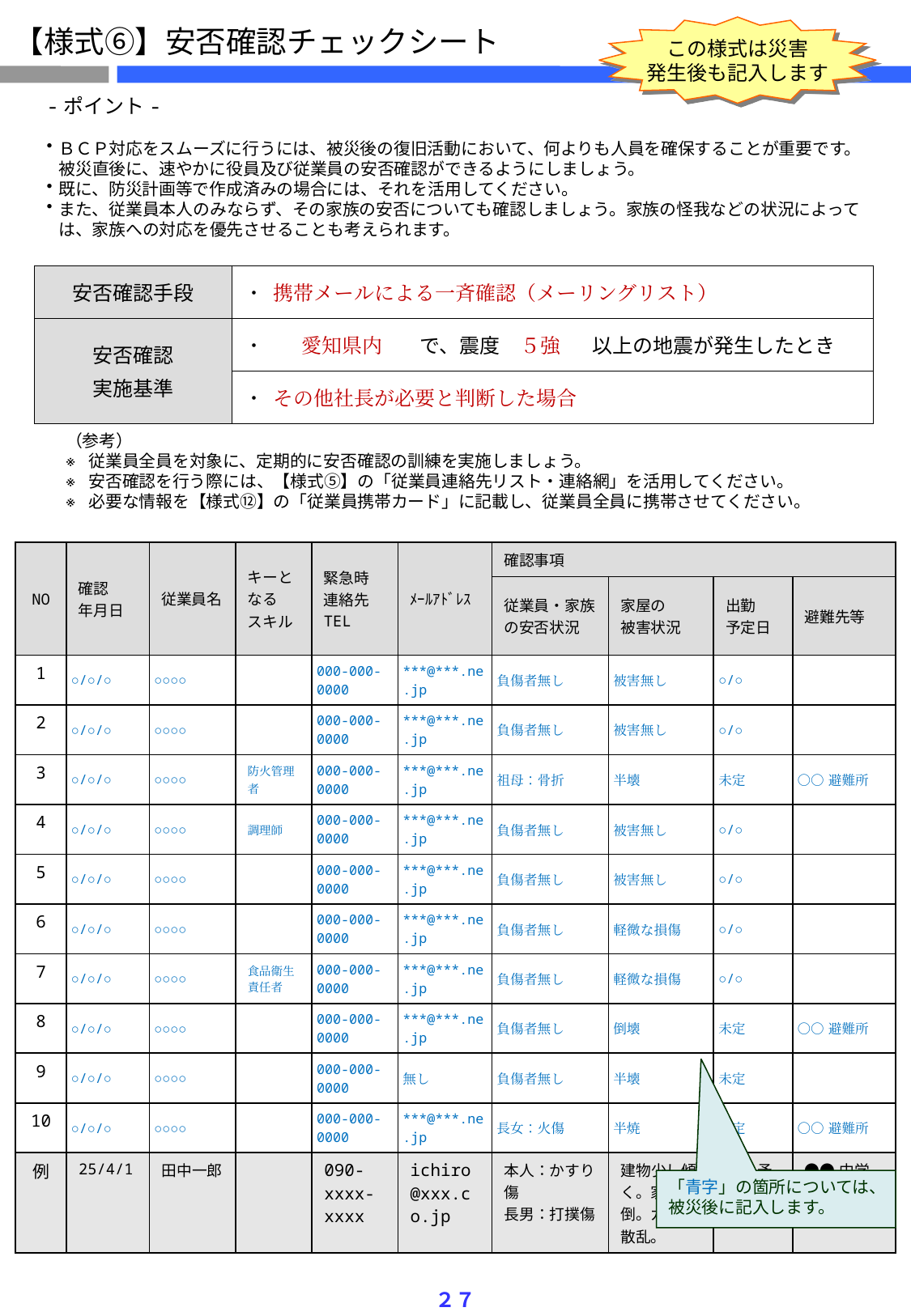

【様式⑥】安否確認チェックシート
この様式は災害
発生後も記入します
-ポイント-

ＢＣＰ対応をスムーズに行うには、被災後の復旧活動において、何よりも人員を確保することが重要です。被災直後に、速やかに役員及び従業員の安否確認ができるようにしましょう。
既に、防災計画等で作成済みの場合には、それを活用してください。
また、従業員本人のみならず、その家族の安否についても確認しましょう。家族の怪我などの状況によっては、家族への対応を優先させることも考えられます。

| 安否確認手段 | ・ | 携帯メールによる一斉確認（メーリングリスト） |  |  |  |
| --- | --- | --- | --- | --- | --- |
| 安否確認 実施基準 | ・ | 愛知県内 | で、震度 | ５強 | 以上の地震が発生したとき |
|  | ・ | その他社長が必要と判断した場合 |  |  |  |
（参考）
従業員全員を対象に、定期的に安否確認の訓練を実施しましょう。
安否確認を行う際には、【様式⑤】の「従業員連絡先リスト・連絡網」を活用してください。
必要な情報を【様式⑫】の「従業員携帯カード」に記載し、従業員全員に携帯させてください。
| NO | 確認 年月日 | 従業員名 | キーとなる スキル | 緊急時 連絡先 TEL | ﾒｰﾙｱﾄﾞﾚｽ | 確認事項 |  |  |  |
| --- | --- | --- | --- | --- | --- | --- | --- | --- | --- |
|  |  |  |  |  |  | 従業員・家族の安否状況 | 家屋の 被害状況 | 出勤 予定日 | 避難先等 |
| 1 | ○/○/○ | ○○○○ |  | 000-000-0000 | \*\*\*@\*\*\*.ne.jp | 負傷者無し | 被害無し | ○/○ |  |
| 2 | ○/○/○ | ○○○○ |  | 000-000-0000 | \*\*\*@\*\*\*.ne.jp | 負傷者無し | 被害無し | ○/○ |  |
| 3 | ○/○/○ | ○○○○ | 防火管理者 | 000-000-0000 | \*\*\*@\*\*\*.ne.jp | 祖母：骨折 | 半壊 | 未定 | ○○避難所 |
| 4 | ○/○/○ | ○○○○ | 調理師 | 000-000-0000 | \*\*\*@\*\*\*.ne.jp | 負傷者無し | 被害無し | ○/○ |  |
| 5 | ○/○/○ | ○○○○ |  | 000-000-0000 | \*\*\*@\*\*\*.ne.jp | 負傷者無し | 被害無し | ○/○ |  |
| 6 | ○/○/○ | ○○○○ |  | 000-000-0000 | \*\*\*@\*\*\*.ne.jp | 負傷者無し | 軽微な損傷 | ○/○ |  |
| 7 | ○/○/○ | ○○○○ | 食品衛生責任者 | 000-000-0000 | \*\*\*@\*\*\*.ne.jp | 負傷者無し | 軽微な損傷 | ○/○ |  |
| 8 | ○/○/○ | ○○○○ |  | 000-000-0000 | \*\*\*@\*\*\*.ne.jp | 負傷者無し | 倒壊 | 未定 | ○○避難所 |
| 9 | ○/○/○ | ○○○○ |  | 000-000-0000 | 無し | 負傷者無し | 半壊 | 未定 |  |
| 10 | ○/○/○ | ○○○○ |  | 000-000-0000 | \*\*\*@\*\*\*.ne.jp | 長女：火傷 | 半焼 | 未定 | ○○避難所 |
| 例 | 25/4/1 | 田中一郎 |  | 090-xxxx-xxxx | ichiro@xxx.co.jp | 本人：かすり傷 長男：打撲傷 | 建物少し傾く。家具転倒。ガラス散乱。 | 4/4予定 | ●●中学校に避難 |
「青字」の箇所については、被災後に記入します。
２７